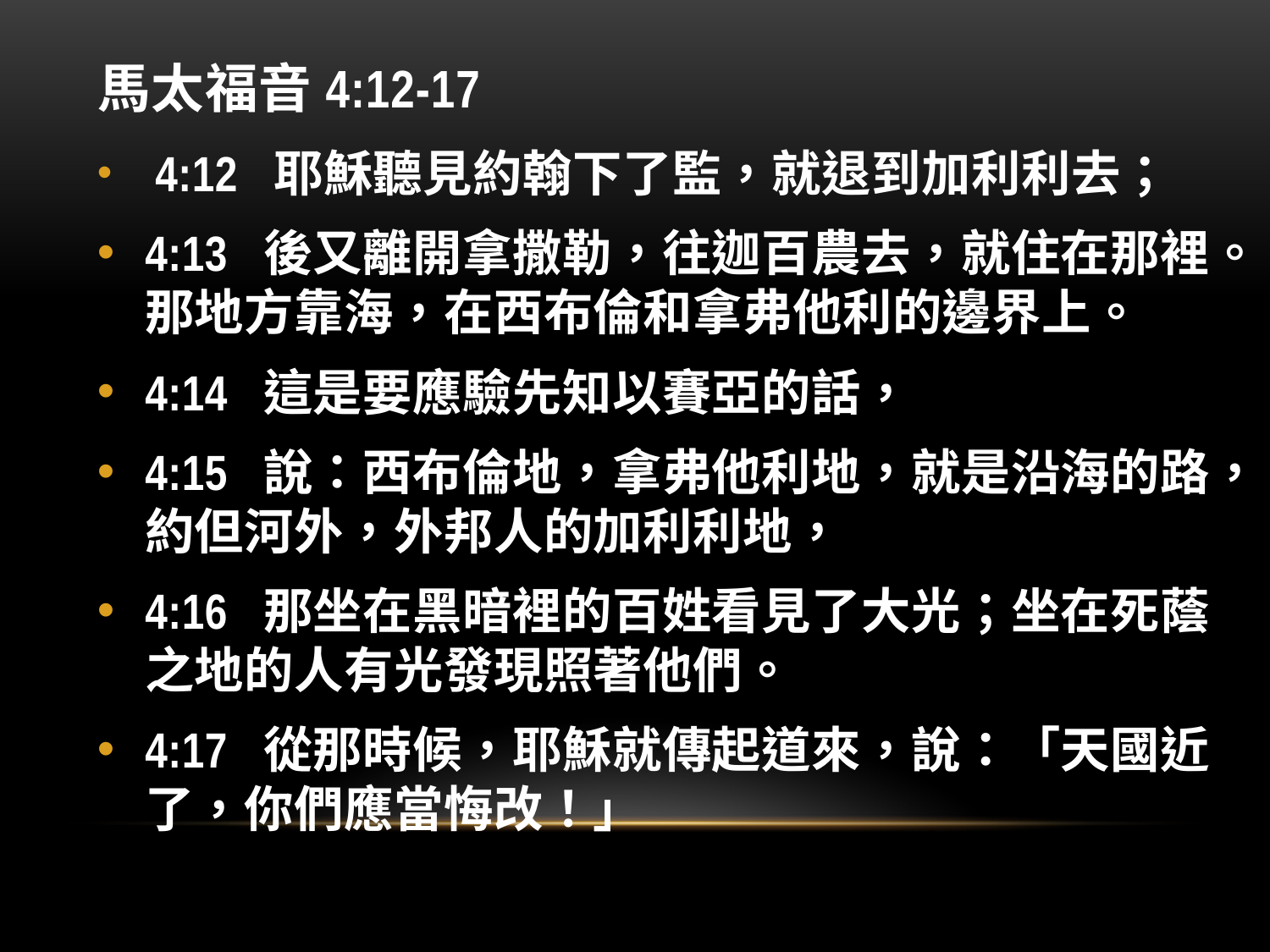

# 馬太福音4:12-17
 4:12  耶穌聽見約翰下了監，就退到加利利去；
4:13  後又離開拿撒勒，往迦百農去，就住在那裡。那地方靠海，在西布倫和拿弗他利的邊界上。
4:14  這是要應驗先知以賽亞的話，
4:15  說：西布倫地，拿弗他利地，就是沿海的路，約但河外，外邦人的加利利地，
4:16  那坐在黑暗裡的百姓看見了大光；坐在死蔭之地的人有光發現照著他們。
4:17  從那時候，耶穌就傳起道來，說：「天國近了，你們應當悔改！」